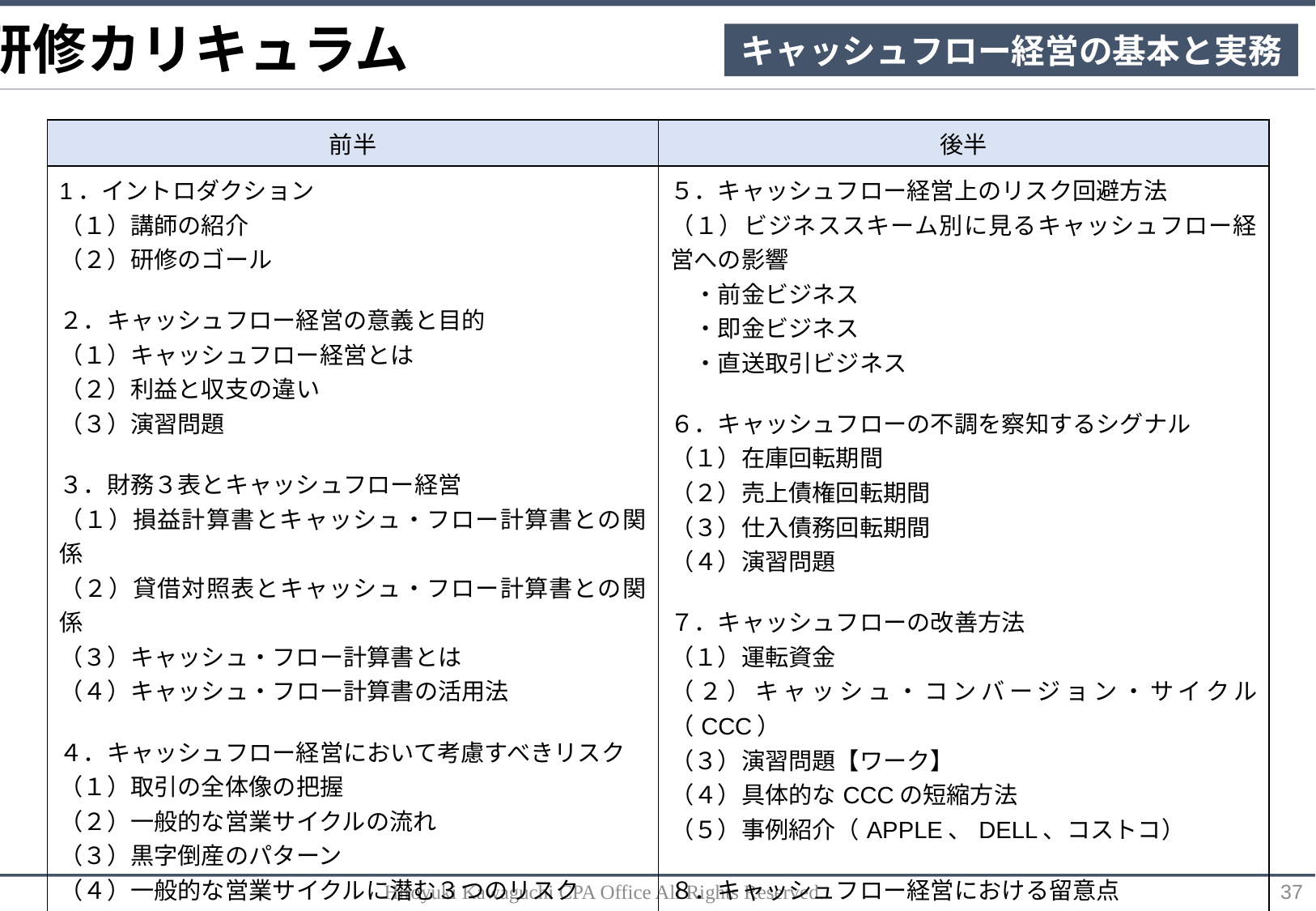

研修カリキュラム
キャッシュフロー経営の基本と実務
| 前半 | 後半 |
| --- | --- |
| 1．イントロダクション （１）講師の紹介 （２）研修のゴール ２．キャッシュフロー経営の意義と目的 （１）キャッシュフロー経営とは （２）利益と収支の違い （３）演習問題 ３．財務３表とキャッシュフロー経営 （１）損益計算書とキャッシュ・フロー計算書との関係 （２）貸借対照表とキャッシュ・フロー計算書との関係 （３）キャッシュ・フロー計算書とは （４）キャッシュ・フロー計算書の活用法 ４．キャッシュフロー経営において考慮すべきリスク （１）取引の全体像の把握 （２）一般的な営業サイクルの流れ （３）黒字倒産のパターン （４）一般的な営業サイクルに潜む３つのリスク 　・貸倒リスク　・在庫リスク　・機会損失/金利負担 | ５．キャッシュフロー経営上のリスク回避方法 （１）ビジネススキーム別に見るキャッシュフロー経営への影響 　・前金ビジネス 　・即金ビジネス 　・直送取引ビジネス ６．キャッシュフローの不調を察知するシグナル （１）在庫回転期間 （２）売上債権回転期間 （３）仕入債務回転期間 （４）演習問題 ７．キャッシュフローの改善方法 （１）運転資金 （２）キャッシュ・コンバージョン・サイクル（CCC） （３）演習問題【ワーク】 （４）具体的なCCCの短縮方法 （５）事例紹介（APPLE、DELL、コストコ） ８．キャッシュフロー経営における留意点 （１）急成長期における利益とキャッシュの推移比較 ９．まとめ ・本日の振り返り |
Hiroyuki Kawaguchi CPA Office All Rights Reserved.
37